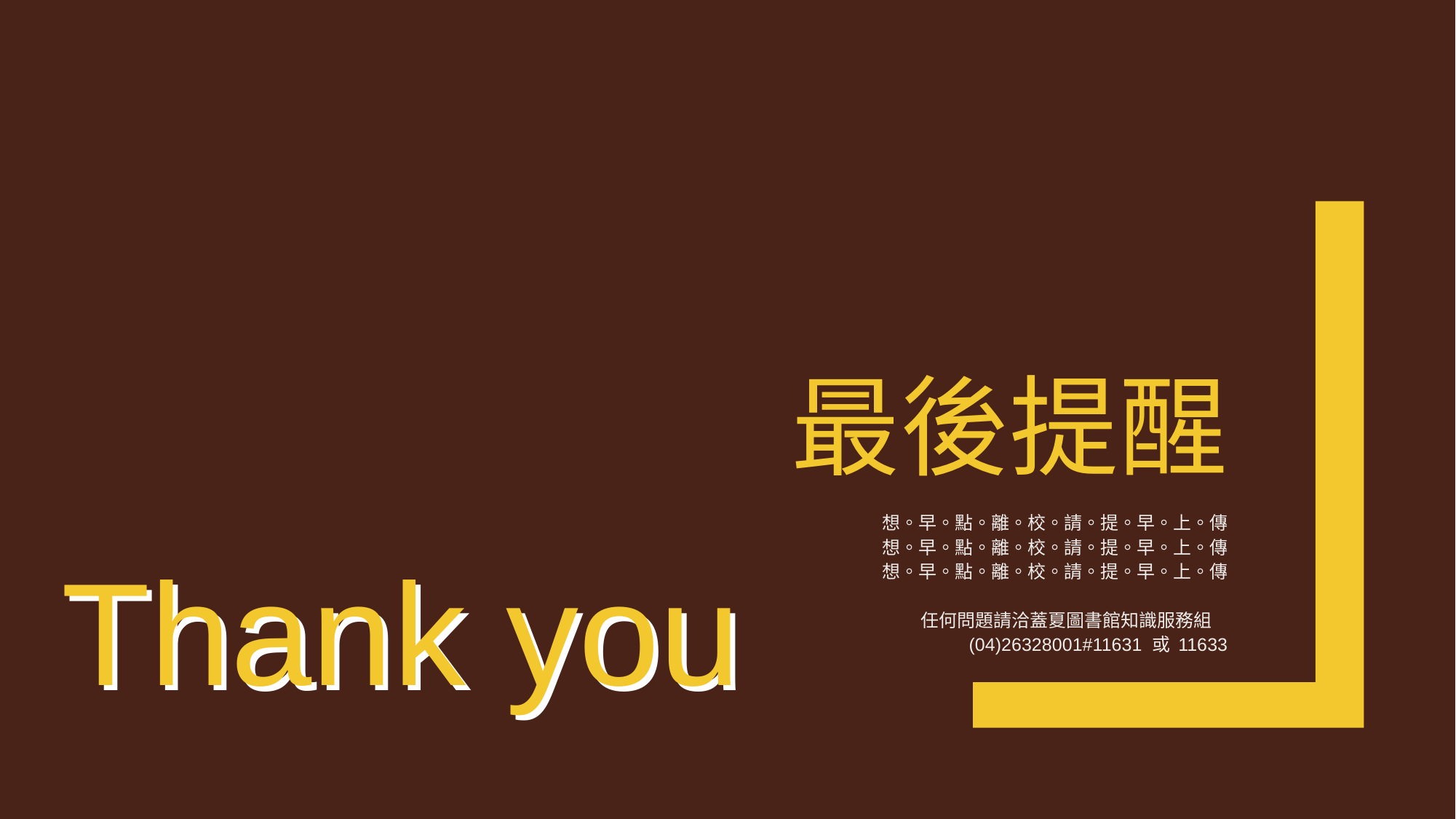

# 最後提醒
想。早。點。離。校。請。提。早。上。傳
想。早。點。離。校。請。提。早。上。傳
想。早。點。離。校。請。提。早。上。傳
任何問題請洽蓋夏圖書館知識服務組
 (04)26328001#11631 或 11633
Thank you
Thank you